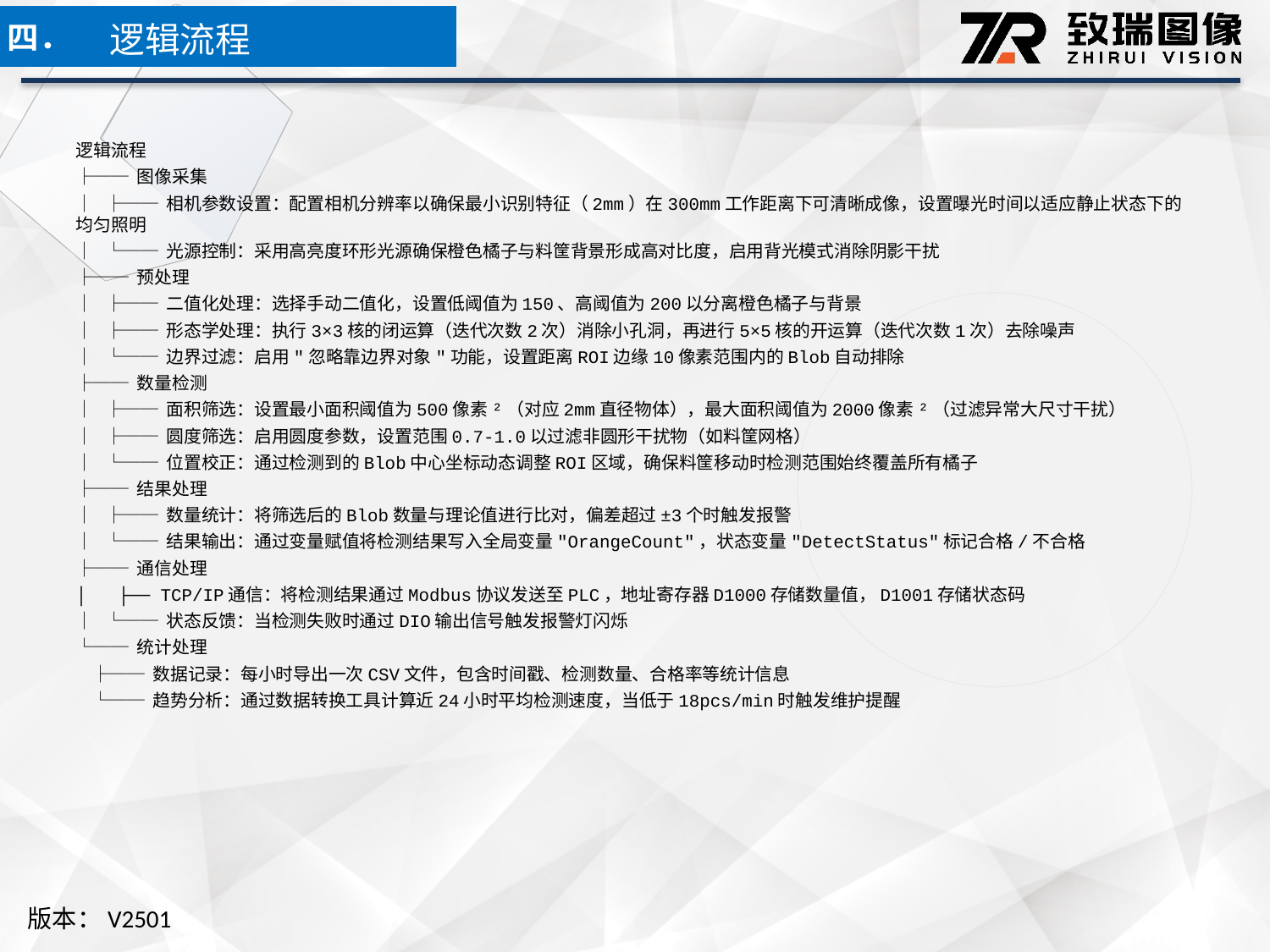

逻辑流程
四．

逻辑流程
├── 图像采集
│   ├── 相机参数设置：配置相机分辨率以确保最小识别特征（2mm）在300mm工作距离下可清晰成像，设置曝光时间以适应静止状态下的均匀照明
│   └── 光源控制：采用高亮度环形光源确保橙色橘子与料筐背景形成高对比度，启用背光模式消除阴影干扰
├── 预处理
│   ├── 二值化处理：选择手动二值化，设置低阈值为150、高阈值为200以分离橙色橘子与背景
│   ├── 形态学处理：执行3×3核的闭运算（迭代次数2次）消除小孔洞，再进行5×5核的开运算（迭代次数1次）去除噪声
│   └── 边界过滤：启用"忽略靠边界对象"功能，设置距离ROI边缘10像素范围内的Blob自动排除
├── 数量检测
│   ├── 面积筛选：设置最小面积阈值为500像素²（对应2mm直径物体），最大面积阈值为2000像素²（过滤异常大尺寸干扰）
│   ├── 圆度筛选：启用圆度参数，设置范围0.7-1.0以过滤非圆形干扰物（如料筐网格）
│   └── 位置校正：通过检测到的Blob中心坐标动态调整ROI区域，确保料筐移动时检测范围始终覆盖所有橘子
├── 结果处理
│   ├── 数量统计：将筛选后的Blob数量与理论值进行比对，偏差超过±3个时触发报警
│   └── 结果输出：通过变量赋值将检测结果写入全局变量"OrangeCount"，状态变量"DetectStatus"标记合格/不合格
├── 通信处理
│   ├── TCP/IP通信：将检测结果通过Modbus协议发送至PLC，地址寄存器D1000存储数量值，D1001存储状态码
│   └── 状态反馈：当检测失败时通过DIO输出信号触发报警灯闪烁
└── 统计处理
    ├── 数据记录：每小时导出一次CSV文件，包含时间戳、检测数量、合格率等统计信息
    └── 趋势分析：通过数据转换工具计算近24小时平均检测速度，当低于18pcs/min时触发维护提醒